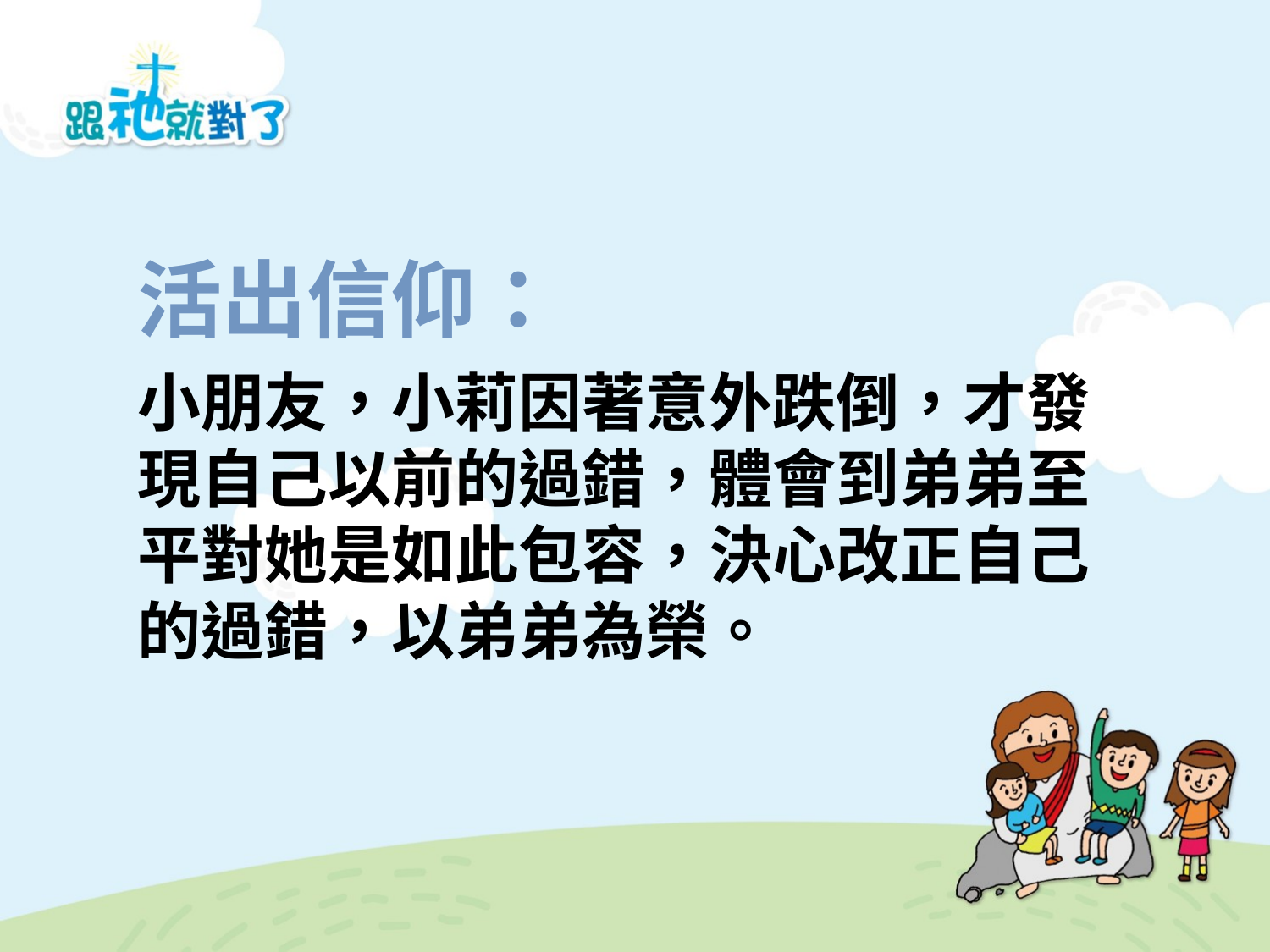

活出信仰：
小朋友，小莉因著意外跌倒，才發現自己以前的過錯，體會到弟弟至平對她是如此包容，決心改正自己的過錯，以弟弟為榮。